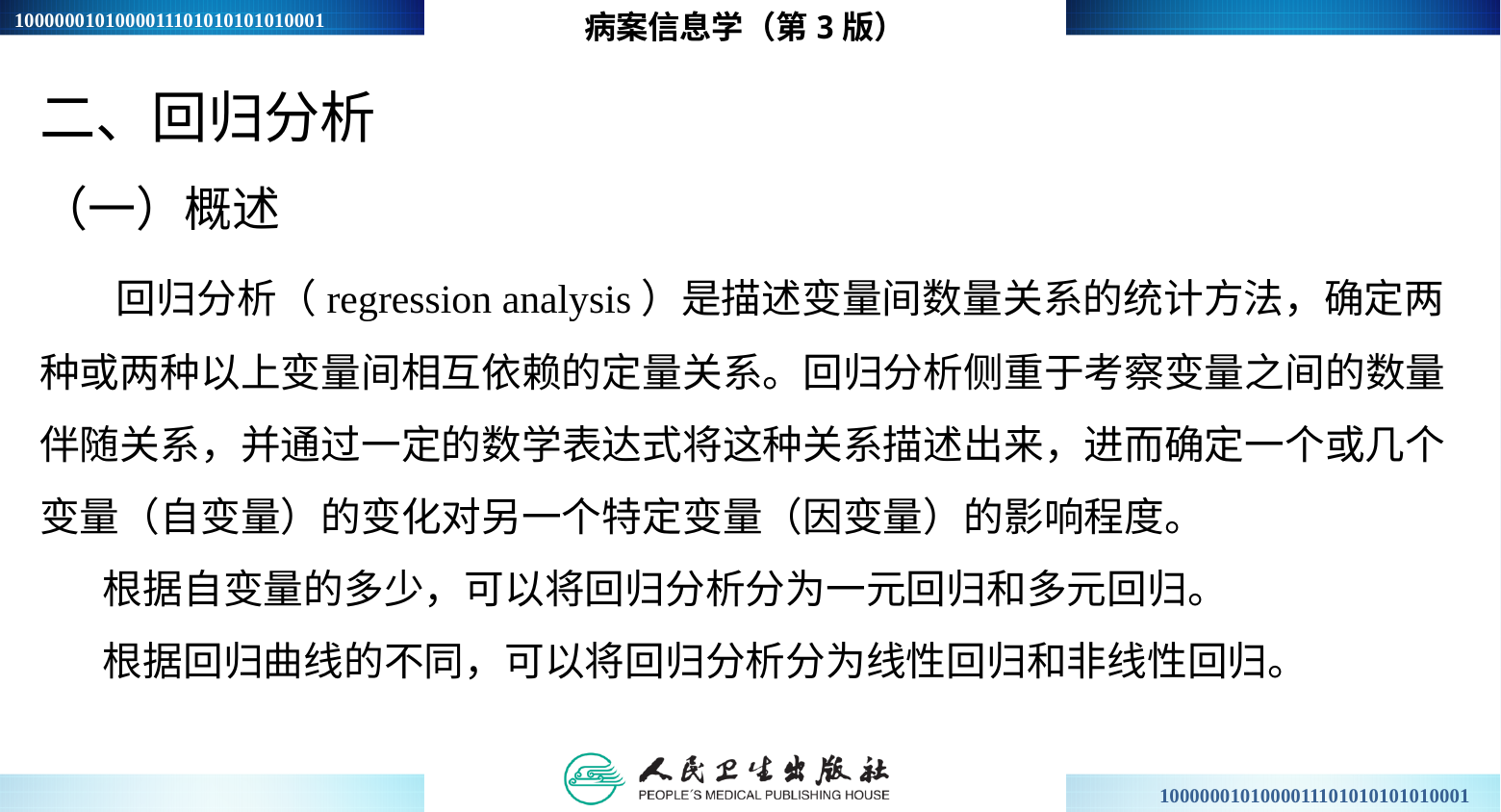

病案信息学（第3版）
二、回归分析
（一）概述
      回归分析（regression analysis）是描述变量间数量关系的统计方法，确定两
种或两种以上变量间相互依赖的定量关系。回归分析侧重于考察变量之间的数量伴随关系，并通过一定的数学表达式将这种关系描述出来，进而确定一个或几个变量（自变量）的变化对另一个特定变量（因变量）的影响程度。
      根据自变量的多少，可以将回归分析分为一元回归和多元回归。
      根据回归曲线的不同，可以将回归分析分为线性回归和非线性回归。